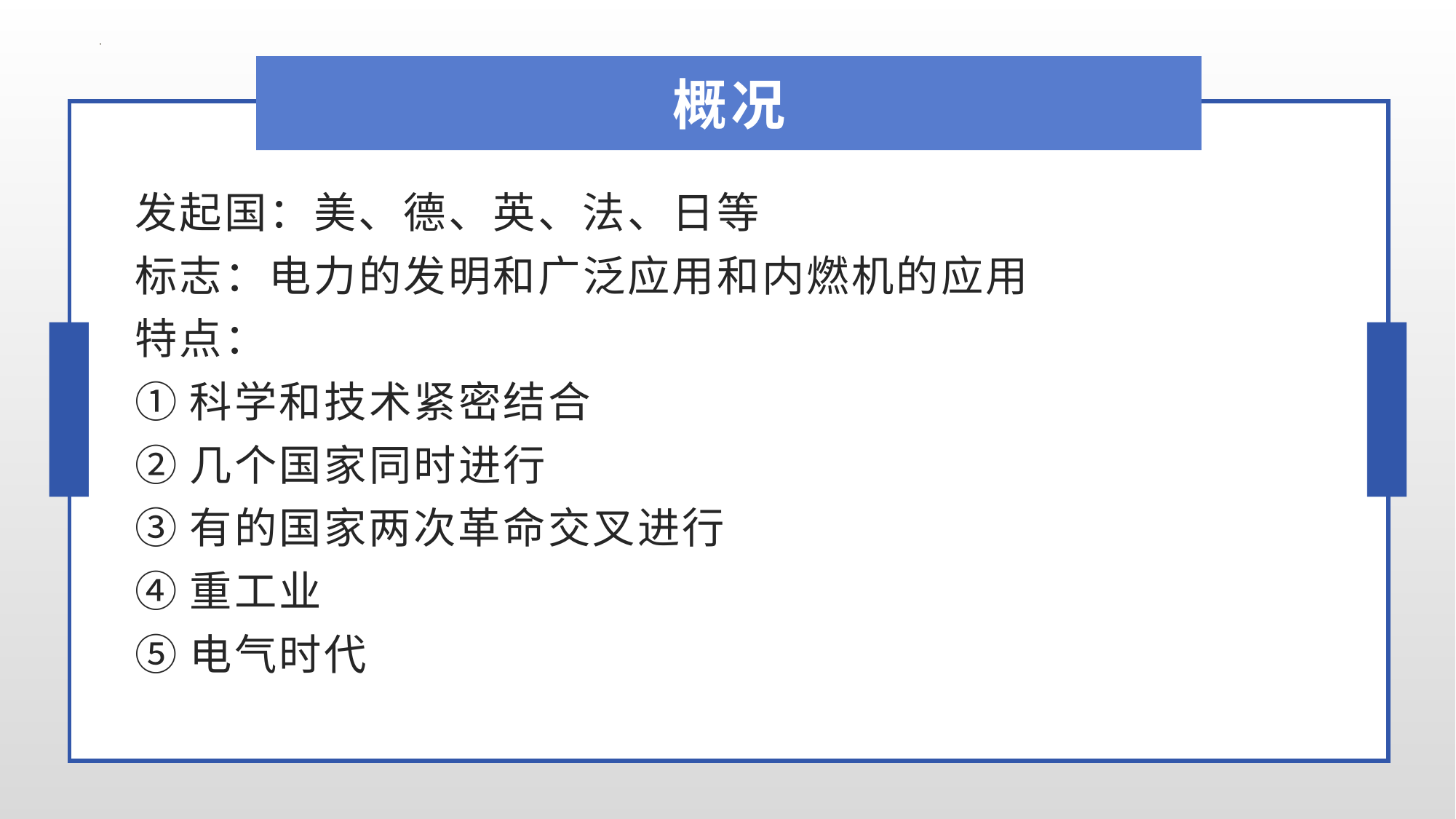

概况

发起国：美、德、英、法、日等
标志：电力的发明和广泛应用和内燃机的应用
特点：
①科学和技术紧密结合
②几个国家同时进行
③有的国家两次革命交叉进行
④重工业
⑤电气时代